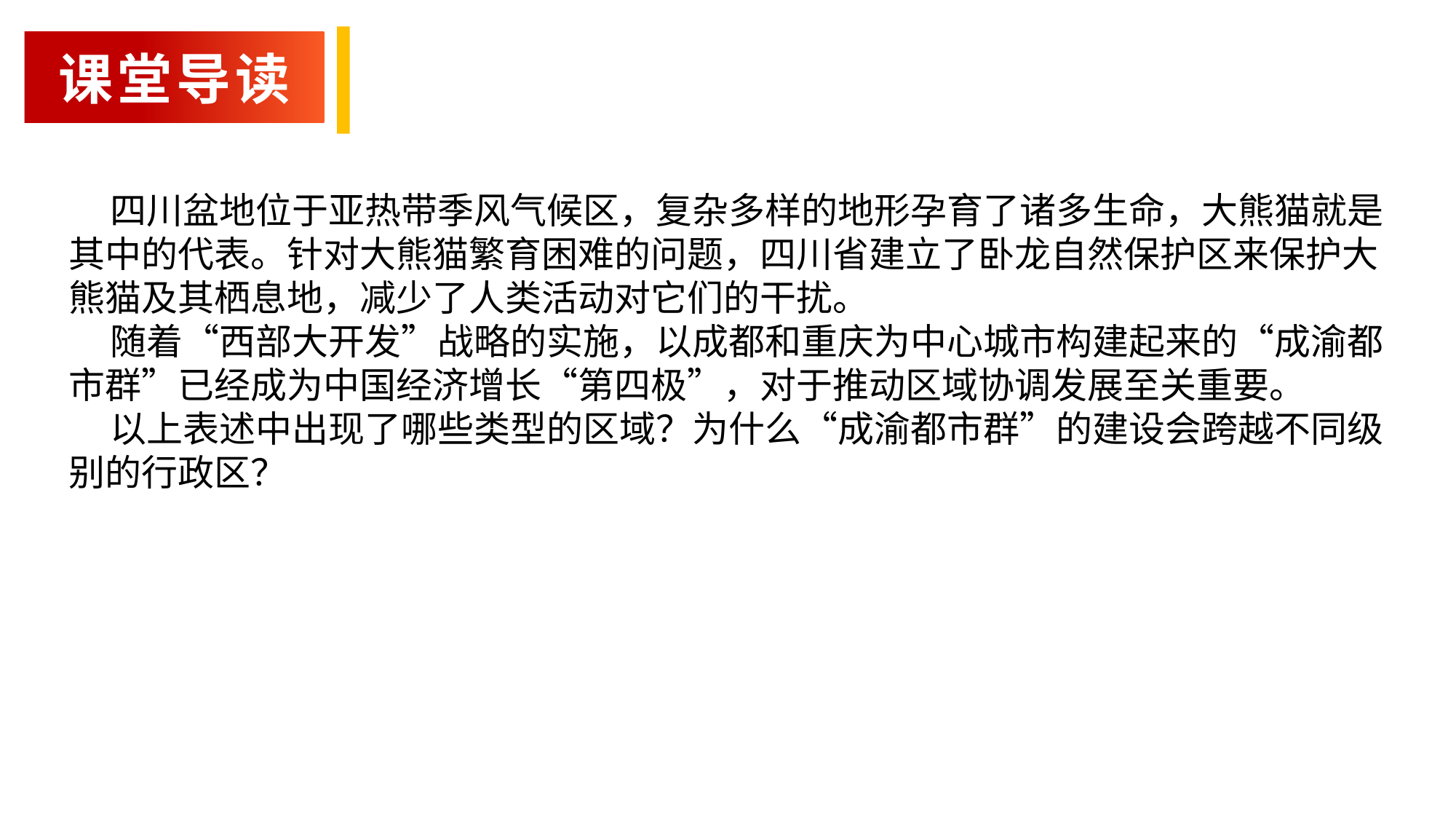

课堂导读
    四川盆地位于亚热带季风气候区，复杂多样的地形孕育了诸多生命，大熊猫就是其中的代表。针对大熊猫繁育困难的问题，四川省建立了卧龙自然保护区来保护大熊猫及其栖息地，减少了人类活动对它们的干扰。
    随着“西部大开发”战略的实施，以成都和重庆为中心城市构建起来的“成渝都市群”已经成为中国经济增长“第四极”，对于推动区域协调发展至关重要。
    以上表述中出现了哪些类型的区域？为什么“成渝都市群”的建设会跨越不同级别的行政区？